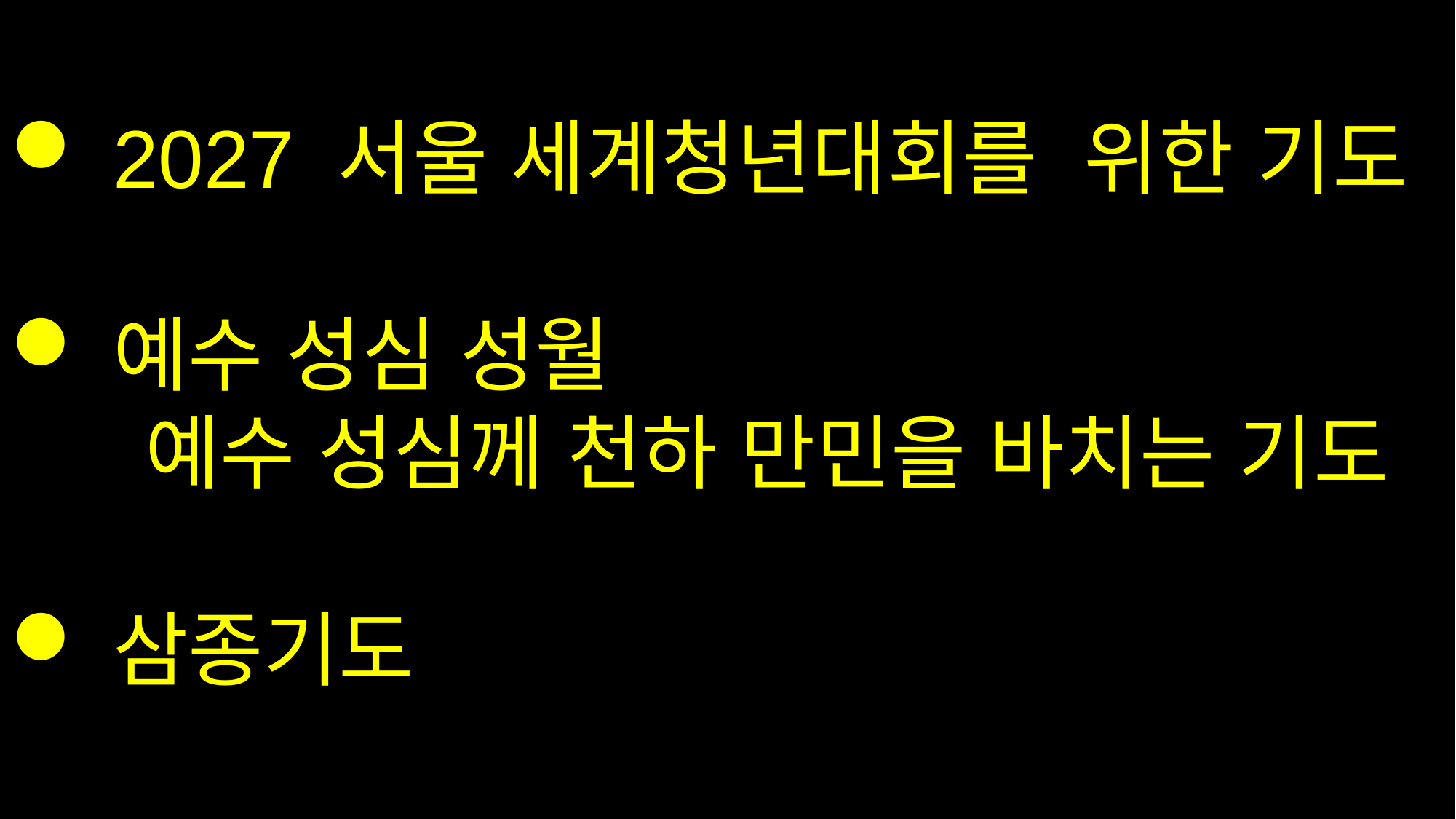

2027 서울 세계청년대회를  위한 기도

예수 성심 성월
     예수 성심께 천하 만민을 바치는 기도

삼종기도